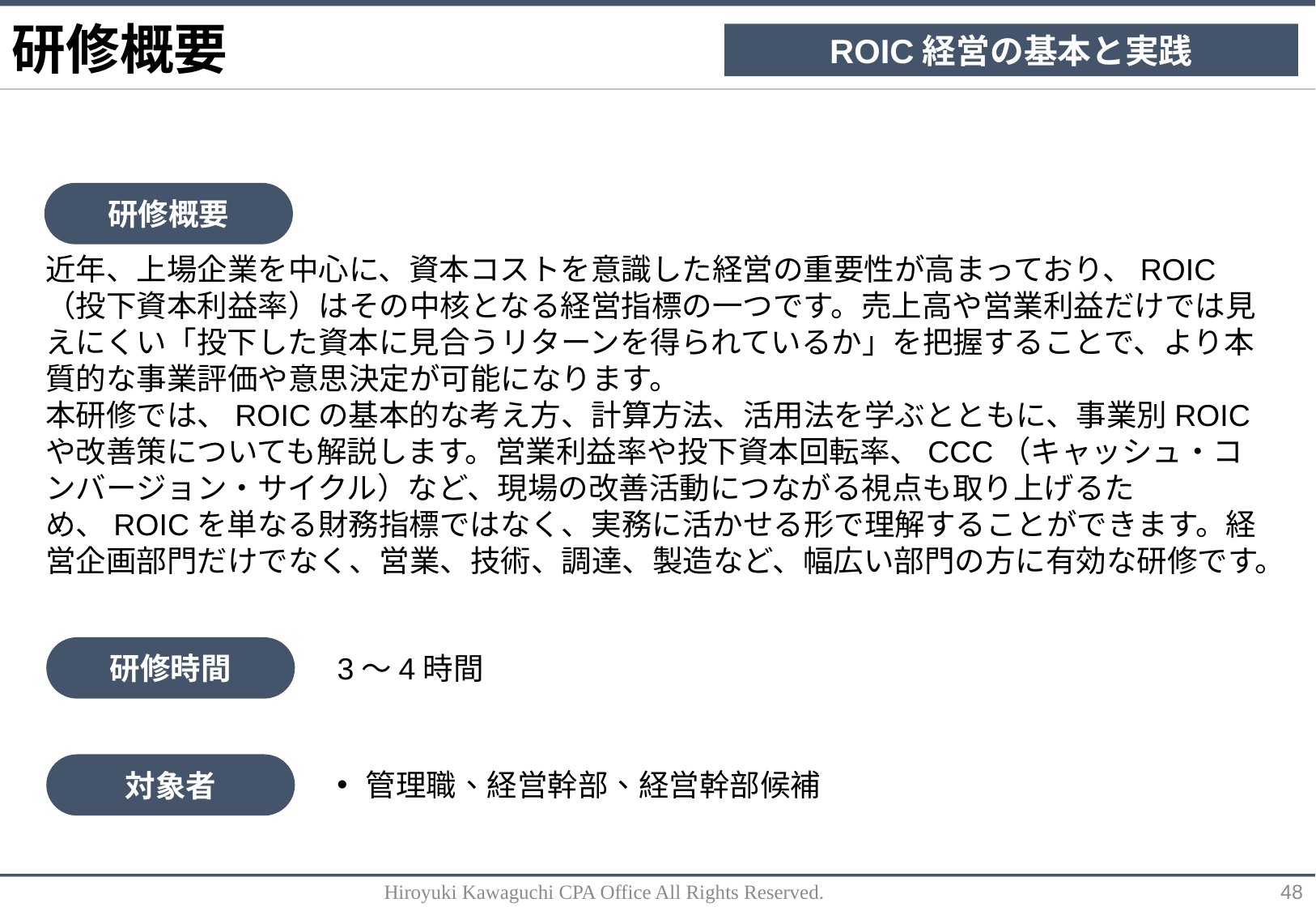

研修概要
ROIC経営の基本と実践
研修概要
近年、上場企業を中心に、資本コストを意識した経営の重要性が高まっており、ROIC（投下資本利益率）はその中核となる経営指標の一つです。売上高や営業利益だけでは見えにくい「投下した資本に見合うリターンを得られているか」を把握することで、より本質的な事業評価や意思決定が可能になります。
本研修では、ROICの基本的な考え方、計算方法、活用法を学ぶとともに、事業別ROICや改善策についても解説します。営業利益率や投下資本回転率、CCC（キャッシュ・コンバージョン・サイクル）など、現場の改善活動につながる視点も取り上げるため、ROICを単なる財務指標ではなく、実務に活かせる形で理解することができます。経営企画部門だけでなく、営業、技術、調達、製造など、幅広い部門の方に有効な研修です。
研修時間
3～4時間
対象者
管理職、経営幹部、経営幹部候補
Hiroyuki Kawaguchi CPA Office All Rights Reserved.
48